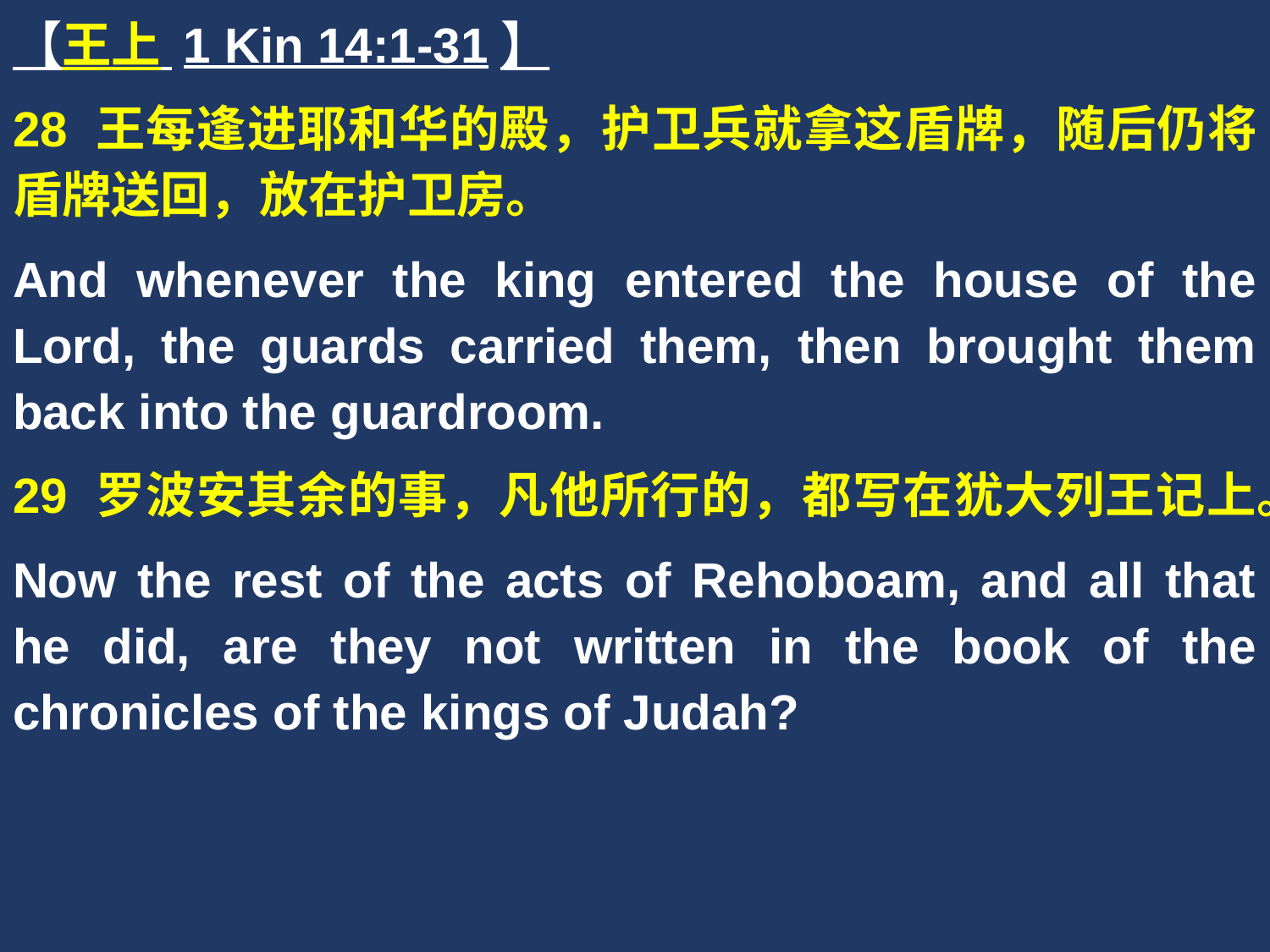

【王上 1 Kin 14:1-31】
28 王每逢进耶和华的殿，护卫兵就拿这盾牌，随后仍将盾牌送回，放在护卫房。
And whenever the king entered the house of the Lord, the guards carried them, then brought them back into the guardroom.
29 罗波安其余的事，凡他所行的，都写在犹大列王记上。
Now the rest of the acts of Rehoboam, and all that he did, are they not written in the book of the chronicles of the kings of Judah?